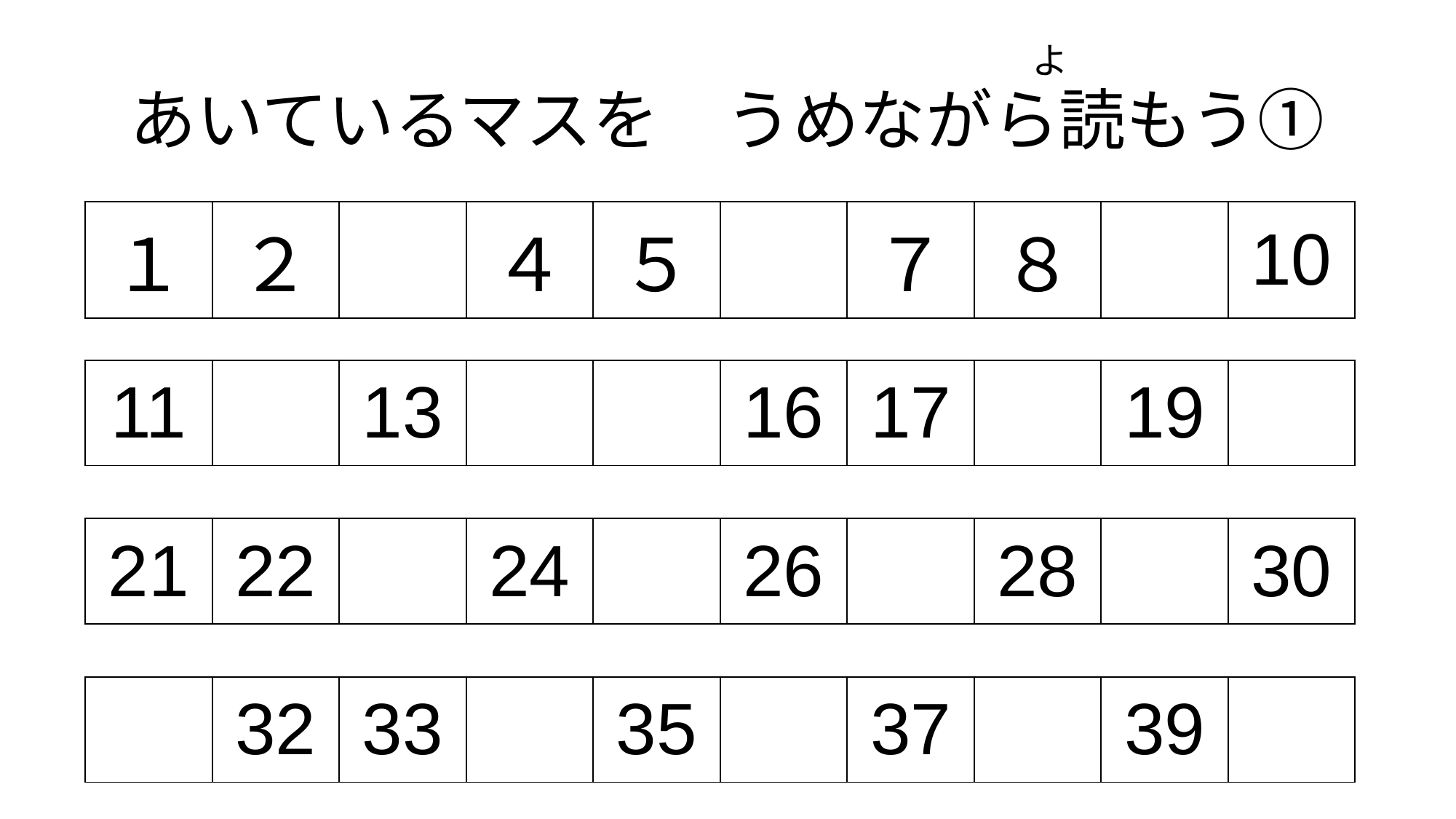

よ
# あいているマスを　うめながら読もう①
| １ | ２ |  | ４ | ５ |  | ７ | ８ |  | 10 |
| --- | --- | --- | --- | --- | --- | --- | --- | --- | --- |
| 11 |  | 13 |  |  | 16 | 17 |  | 19 |  |
| --- | --- | --- | --- | --- | --- | --- | --- | --- | --- |
| 21 | 22 |  | 24 |  | 26 |  | 28 |  | 30 |
| --- | --- | --- | --- | --- | --- | --- | --- | --- | --- |
|  | 32 | 33 |  | 35 |  | 37 |  | 39 |  |
| --- | --- | --- | --- | --- | --- | --- | --- | --- | --- |